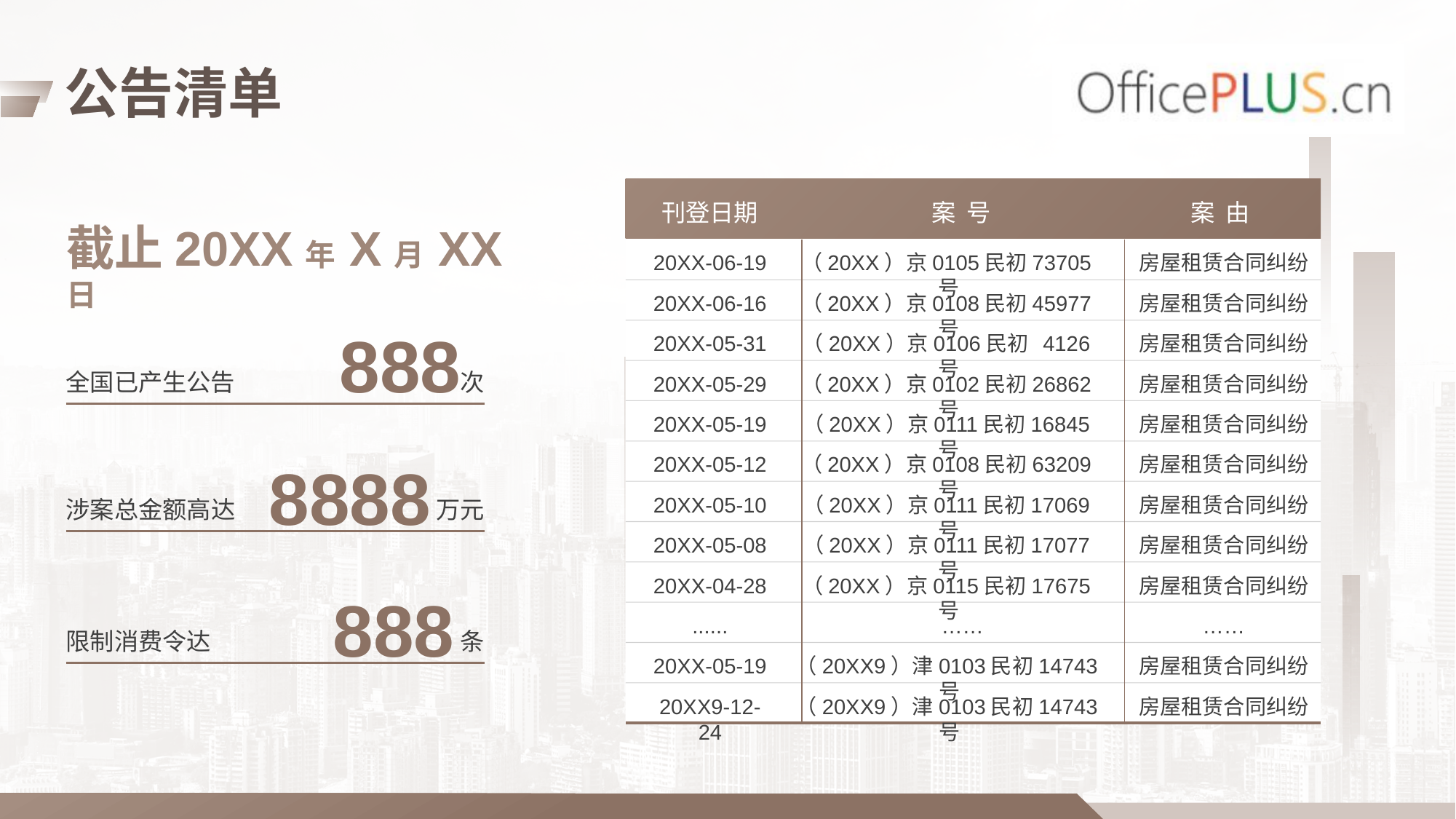

公告清单

案  由
刊登日期
案  号
20XX-06-19
（20XX）京0105民初73705号
房屋租赁合同纠纷
20XX-06-16
（20XX）京0108民初45977号
房屋租赁合同纠纷
20XX-05-31
（20XX）京0106民初  4126号
房屋租赁合同纠纷
20XX-05-29
（20XX）京0102民初26862号
房屋租赁合同纠纷
20XX-05-19
（20XX）京0111民初16845号
房屋租赁合同纠纷
20XX-05-12
（20XX）京0108民初63209号
房屋租赁合同纠纷
20XX-05-10
（20XX）京0111民初17069号
房屋租赁合同纠纷
20XX-05-08
（20XX）京0111民初17077号
房屋租赁合同纠纷
20XX-04-28
（20XX）京0115民初17675号
房屋租赁合同纠纷
......
……
……
20XX-05-19
（20XX9）津0103民初14743号
房屋租赁合同纠纷
20XX9-12-24
（20XX9）津0103民初14743号
房屋租赁合同纠纷

截止20XX年 X月 XX日

888

全国已产生公告
次
8888
涉案总金额高达
万元

888
限制消费令达
条